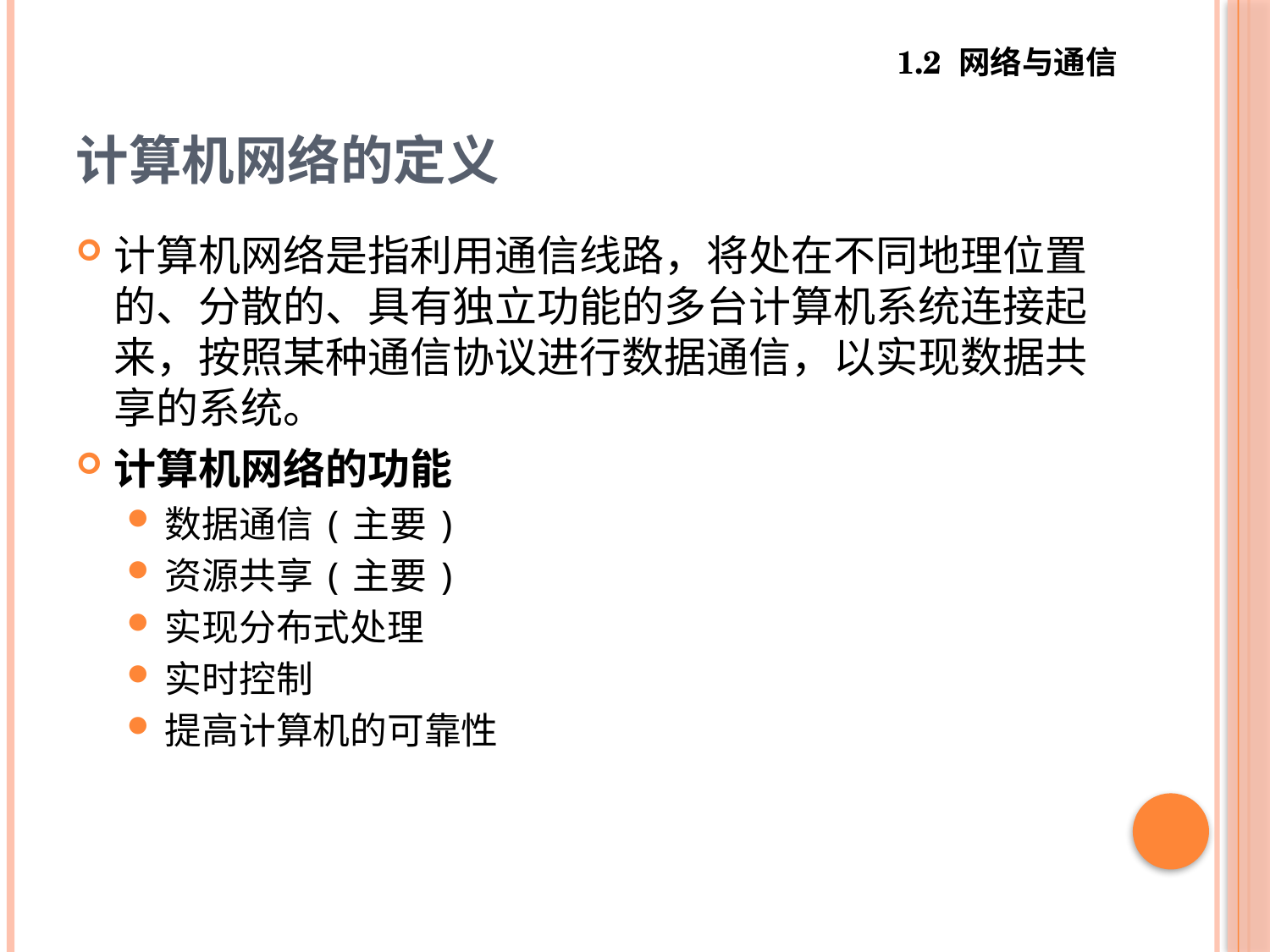

1.2 网络与通信
# 计算机网络的定义
计算机网络是指利用通信线路，将处在不同地理位置的、分散的、具有独立功能的多台计算机系统连接起来，按照某种通信协议进行数据通信，以实现数据共享的系统。
计算机网络的功能
数据通信(主要)
资源共享(主要)
实现分布式处理
实时控制
提高计算机的可靠性